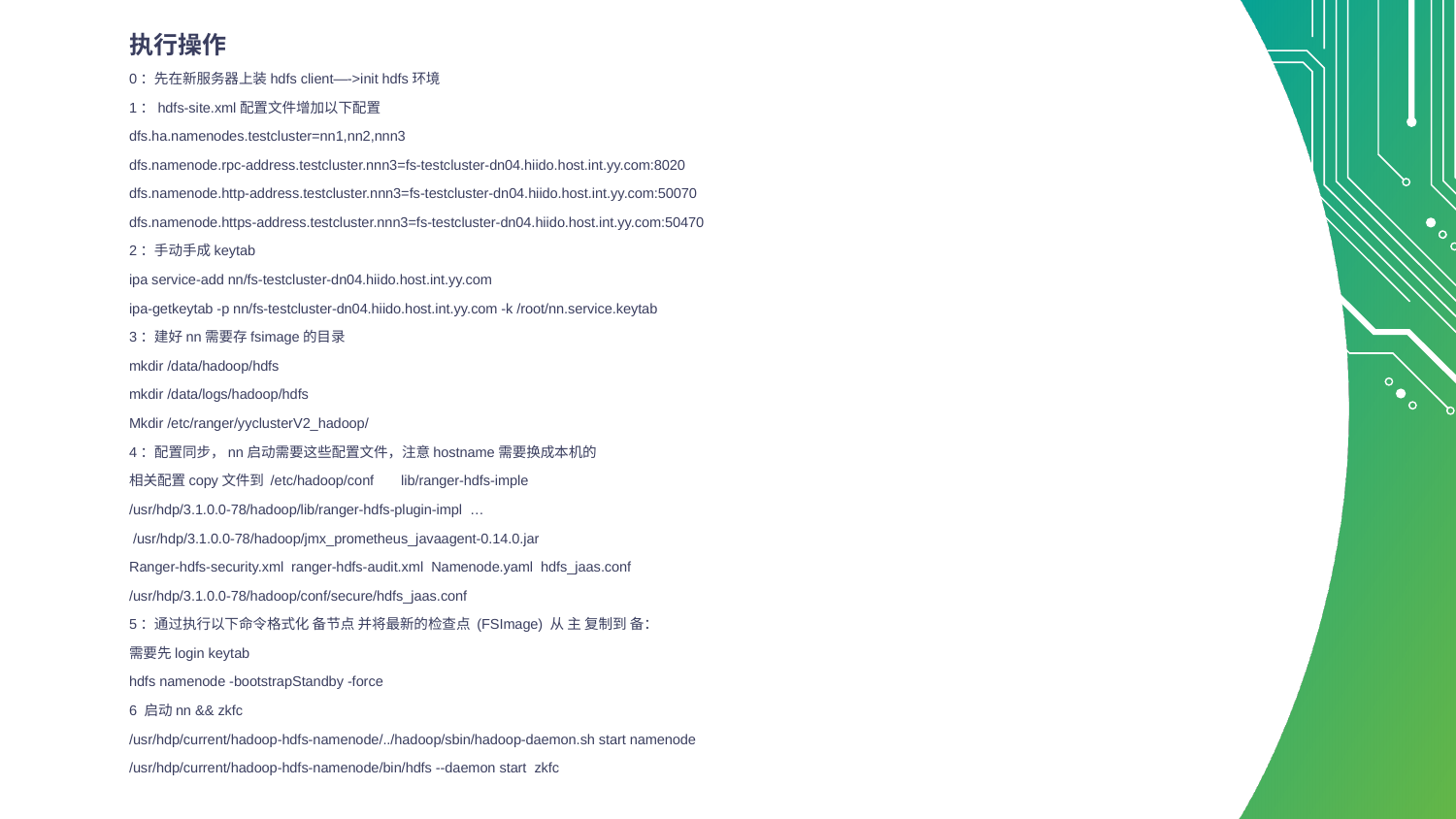

# 执行操作
0：先在新服务器上装hdfs client—->init hdfs环境
1：hdfs-site.xml配置文件增加以下配置
dfs.ha.namenodes.testcluster=nn1,nn2,nnn3
dfs.namenode.rpc-address.testcluster.nnn3=fs-testcluster-dn04.hiido.host.int.yy.com:8020
dfs.namenode.http-address.testcluster.nnn3=fs-testcluster-dn04.hiido.host.int.yy.com:50070
dfs.namenode.https-address.testcluster.nnn3=fs-testcluster-dn04.hiido.host.int.yy.com:50470
2：手动手成keytab
ipa service-add nn/fs-testcluster-dn04.hiido.host.int.yy.com
ipa-getkeytab -p nn/fs-testcluster-dn04.hiido.host.int.yy.com -k /root/nn.service.keytab
3：建好nn需要存fsimage的目录
mkdir /data/hadoop/hdfs
mkdir /data/logs/hadoop/hdfs
Mkdir /etc/ranger/yyclusterV2_hadoop/
4：配置同步，nn启动需要这些配置文件，注意hostname需要换成本机的
相关配置copy文件到 /etc/hadoop/conf       lib/ranger-hdfs-imple
/usr/hdp/3.1.0.0-78/hadoop/lib/ranger-hdfs-plugin-impl  …
 /usr/hdp/3.1.0.0-78/hadoop/jmx_prometheus_javaagent-0.14.0.jar
Ranger-hdfs-security.xml  ranger-hdfs-audit.xml  Namenode.yaml  hdfs_jaas.conf
/usr/hdp/3.1.0.0-78/hadoop/conf/secure/hdfs_jaas.conf
5：通过执行以下命令格式化 备节点 并将最新的检查点 (FSImage) 从 主 复制到 备：
需要先login keytab
hdfs namenode -bootstrapStandby -force
6 启动nn && zkfc
/usr/hdp/current/hadoop-hdfs-namenode/../hadoop/sbin/hadoop-daemon.sh start namenode
/usr/hdp/current/hadoop-hdfs-namenode/bin/hdfs --daemon start  zkfc